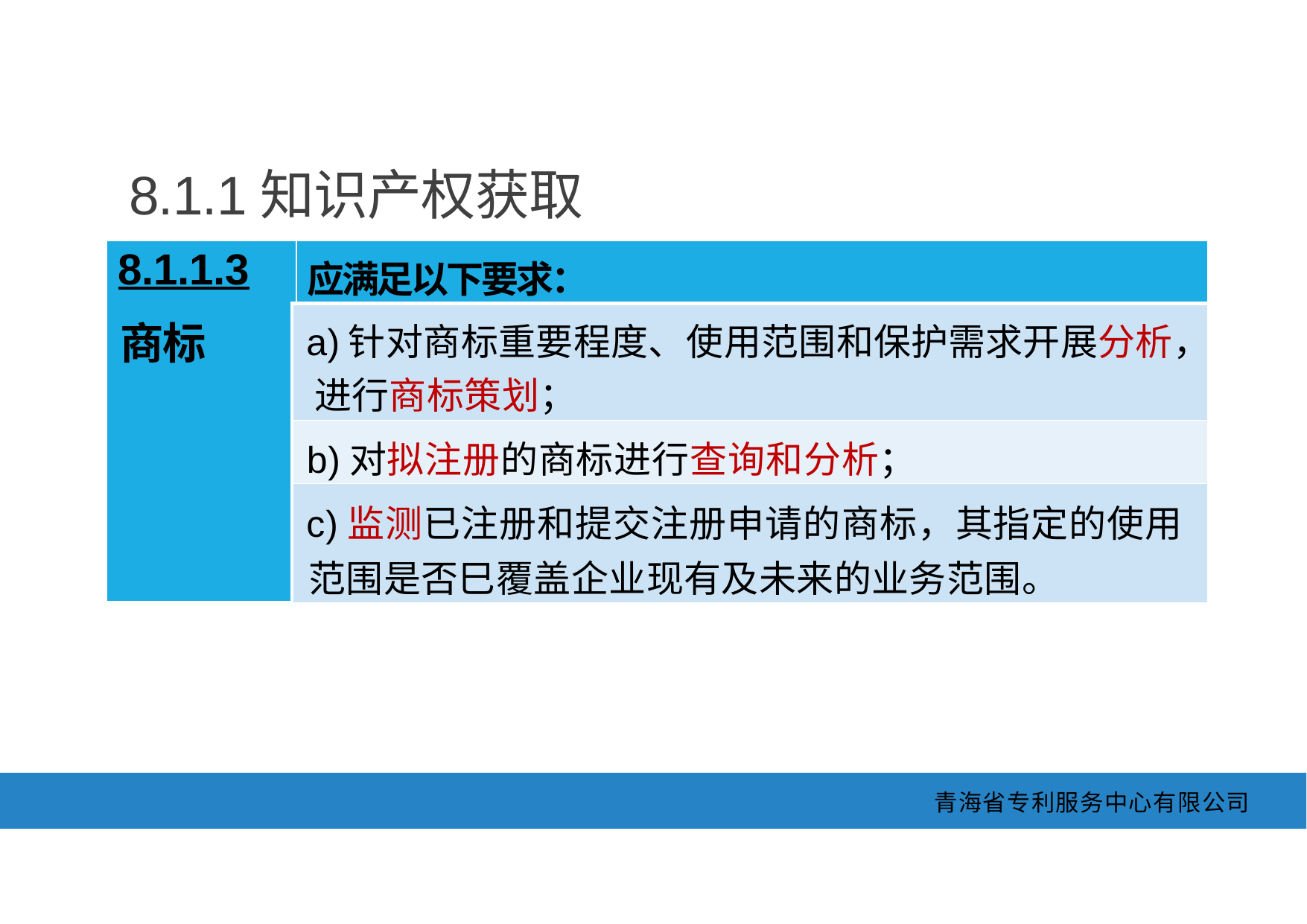

8.1.1知识产权获取
| 8.1.1.3 |  | 应满足以下要求： |
| --- | --- | --- |
| 商标 | a)针对商标重要程度、使用范围和保护需求开展分析， 进行商标策划； |  |
|  | b)对拟注册的商标进行查询和分析； |  |
|  | c)监测已注册和提交注册申请的商标，其指定的使用 范围是否巳覆盖企业现有及未来的业务范围。 |  |

青海省专利服务中心有限公司